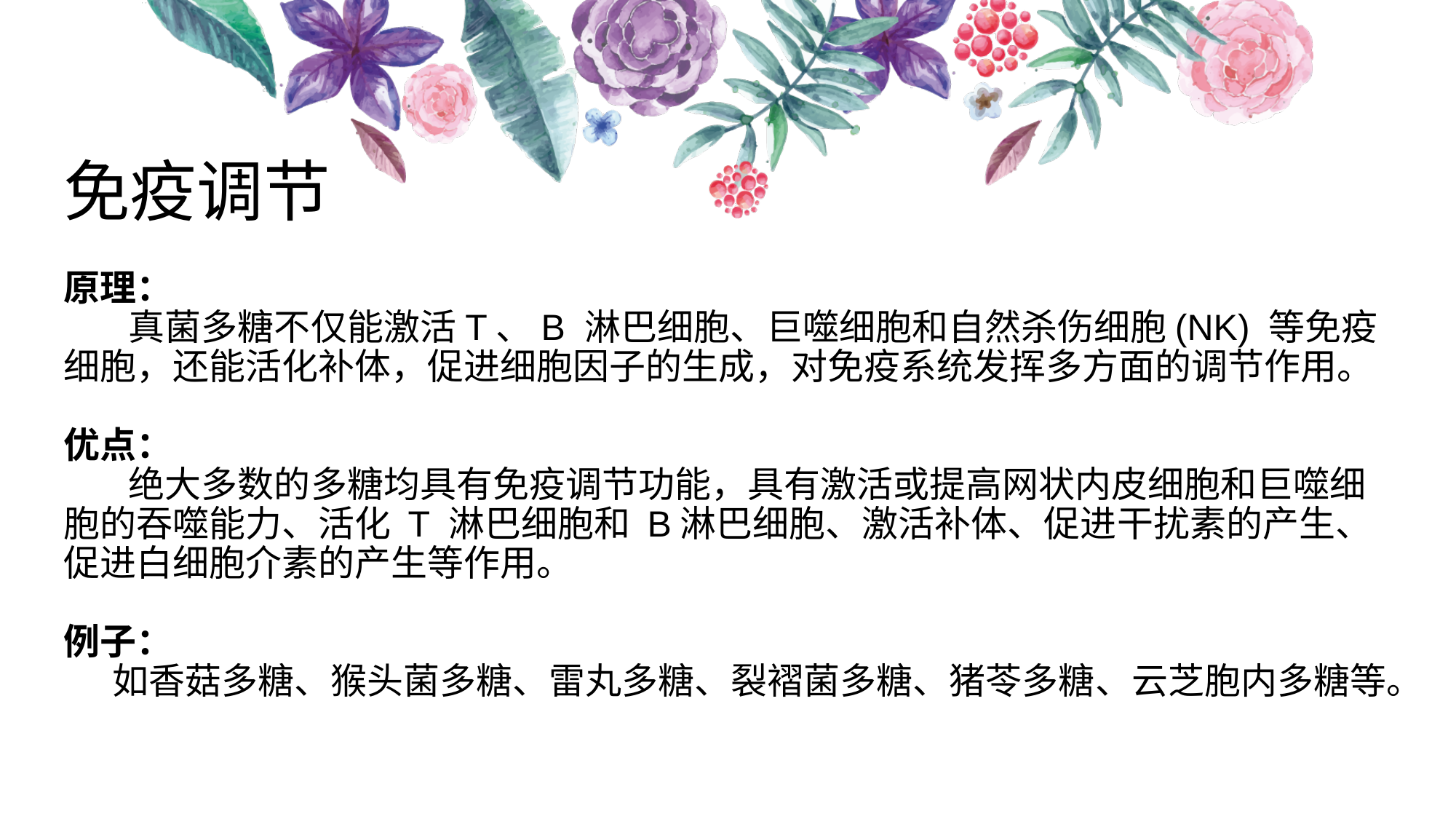

# 免疫调节 原理： 真菌多糖不仅能激活T、B 淋巴细胞、巨噬细胞和自然杀伤细胞(NK) 等免疫细胞，还能活化补体，促进细胞因子的生成，对免疫系统发挥多方面的调节作用。 优点： 绝大多数的多糖均具有免疫调节功能，具有激活或提高网状内皮细胞和巨噬细胞的吞噬能力、活化 T 淋巴细胞和 B淋巴细胞、激活补体、促进干扰素的产生、促进白细胞介素的产生等作用。 例子： 如香菇多糖、猴头菌多糖、雷丸多糖、裂褶菌多糖、猪苓多糖、云芝胞内多糖等。